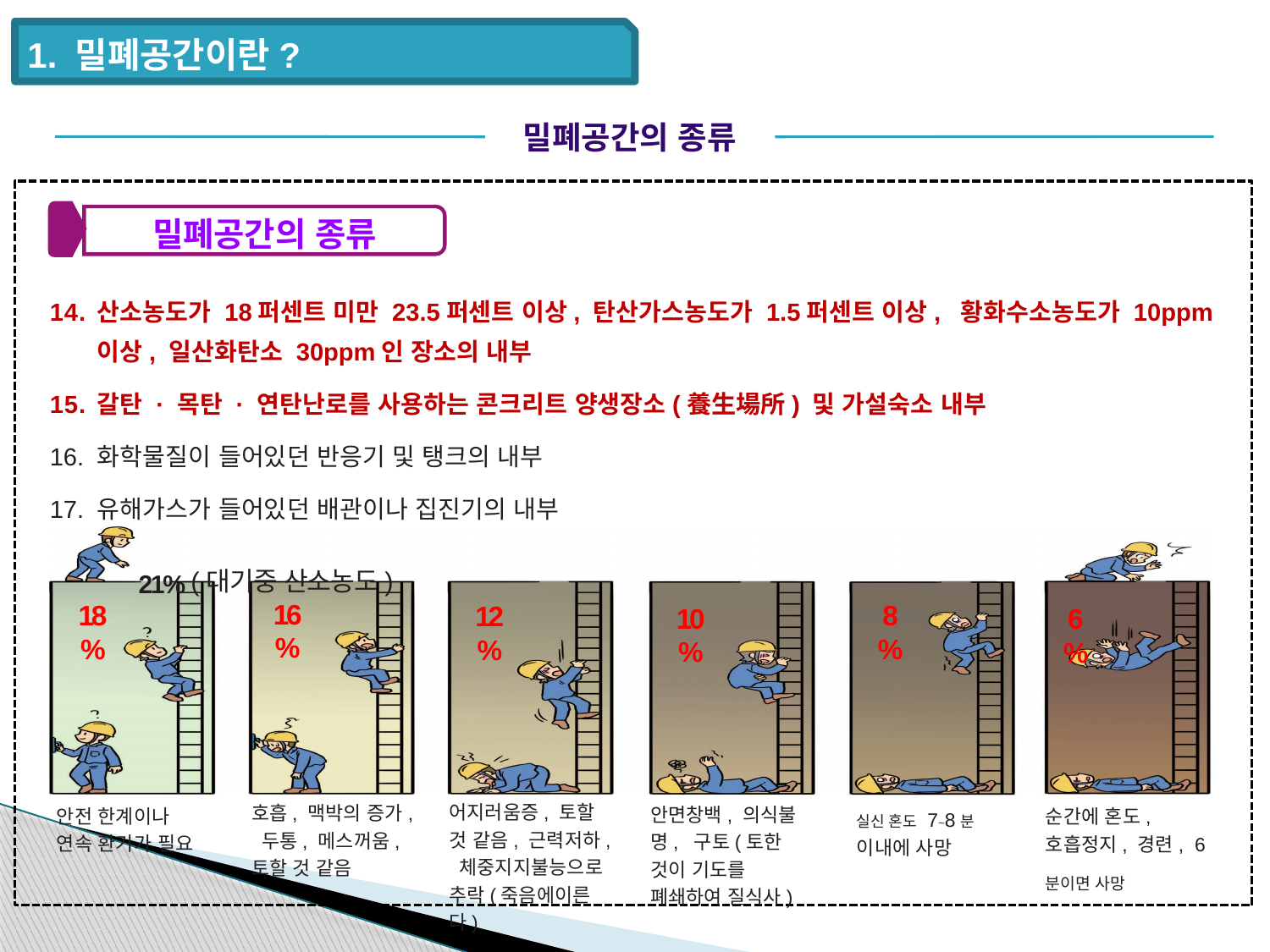

1. 밀폐공간이란?
밀폐공간의 종류

밀폐공간의 종류
산소농도가 18퍼센트 미만 23.5퍼센트 이상, 탄산가스농도가 1.5퍼센트 이상,  황화수소농도가 10ppm 이상, 일산화탄소 30ppm인 장소의 내부
갈탄 · 목탄 · 연탄난로를 사용하는 콘크리트 양생장소(養生場所) 및 가설숙소 내부
화학물질이 들어있던 반응기 및 탱크의 내부
유해가스가 들어있던 배관이나 집진기의 내부

21% (대기중 산소농도)
16%
18%
8%
12%
10%
6%
어지러움증, 토할 것 같음, 근력저하,  체중지지불능으로 추락(죽음에이른다)
호흡, 맥박의 증가,  두통, 메스꺼움,  토할 것 같음
실신 혼도 7~8분  이내에 사망
안면창백, 의식불명,  구토(토한 것이 기도를 폐쇄하여 질식사)
안전 한계이나  연속 환기가 필요
순간에 혼도,  호흡정지, 경련,  6분이면 사망